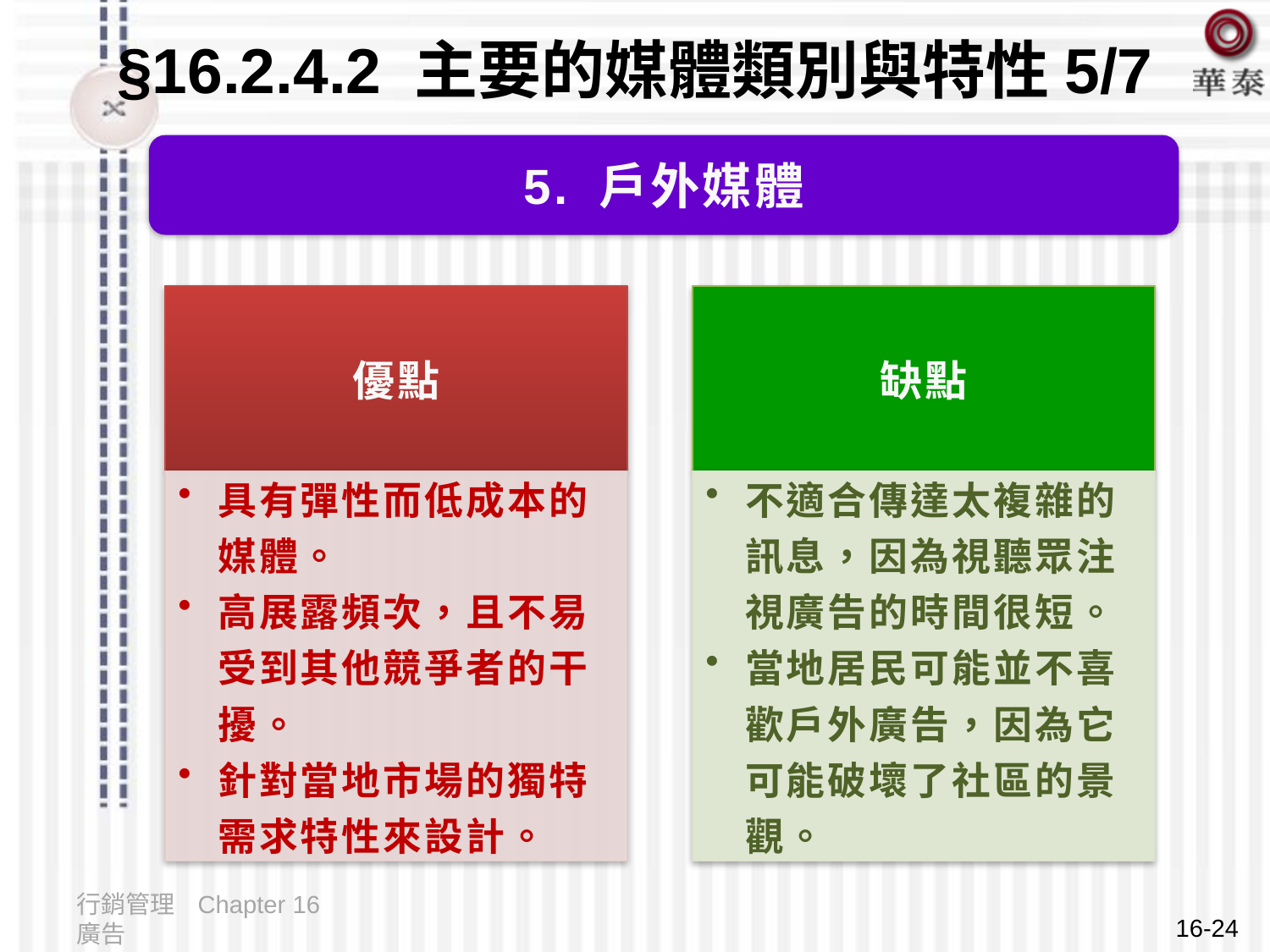

# §16.2.4.2 主要的媒體類別與特性5/7
5. 戶外媒體
優點
高展露頻次，且不易受到其他競爭者的干擾。
缺點
當地居民可能並不喜歡戶外廣告，因為它可能破壞了社區的景觀。
針對當地市場的獨特需求特性來設計。
行銷管理   Chapter 16   廣告
16-24